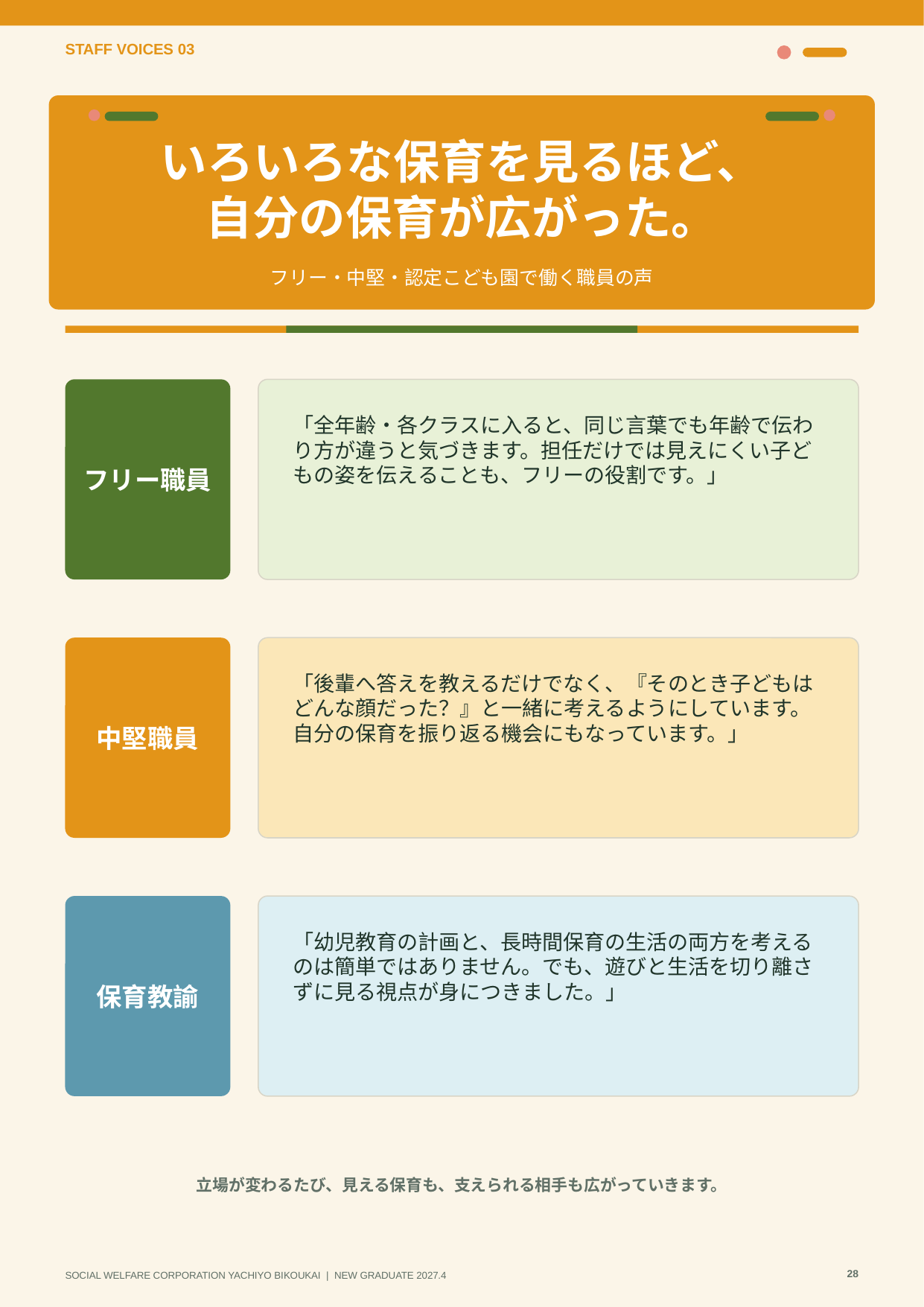

STAFF VOICES 03

いろいろな保育を見るほど、
自分の保育が広がった。
フリー・中堅・認定こども園で働く職員の声

「全年齢・各クラスに入ると、同じ言葉でも年齢で伝わり方が違うと気づきます。担任だけでは見えにくい子どもの姿を伝えることも、フリーの役割です。」
フリー職員

「後輩へ答えを教えるだけでなく、『そのとき子どもはどんな顔だった？』と一緒に考えるようにしています。自分の保育を振り返る機会にもなっています。」
中堅職員

「幼児教育の計画と、長時間保育の生活の両方を考えるのは簡単ではありません。でも、遊びと生活を切り離さずに見る視点が身につきました。」
保育教諭
立場が変わるたび、見える保育も、支えられる相手も広がっていきます。
28
SOCIAL WELFARE CORPORATION YACHIYO BIKOUKAI  |  NEW GRADUATE 2027.4